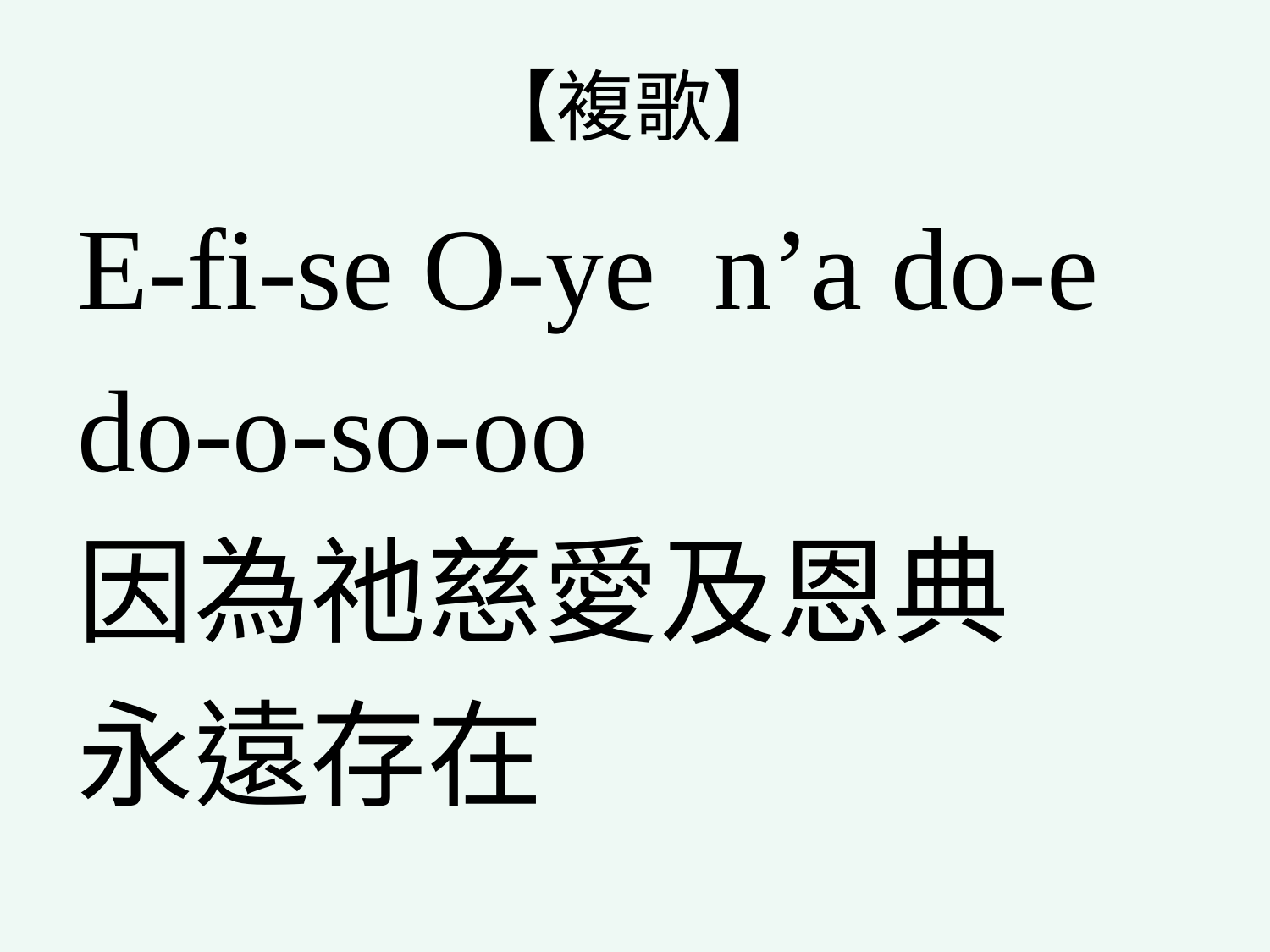

# 【複歌】
E-fi-se O-ye  n’a do-e
do-o-so-oo
因為祂慈愛及恩典
永遠存在